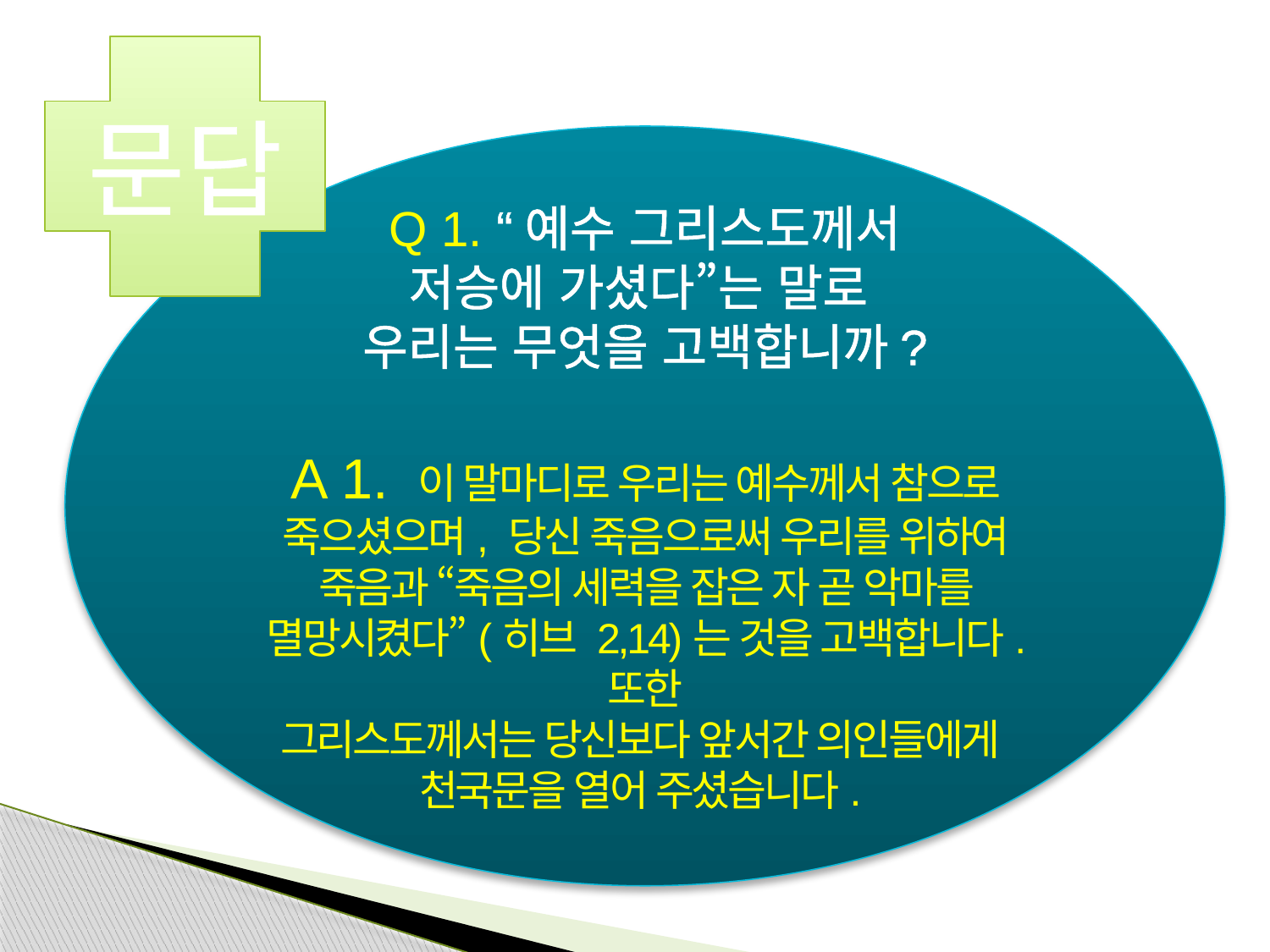

문답
 Q 1. “예수 그리스도께서
저승에 가셨다”는 말로
우리는 무엇을 고백합니까?

A 1. 이 말마디로 우리는 예수께서 참으로 죽으셨으며, 당신 죽음으로써 우리를 위하여 죽음과 “죽음의 세력을 잡은 자 곧 악마를 멸망시켰다”(히브 2,14)는 것을 고백합니다. 또한
그리스도께서는 당신보다 앞서간 의인들에게
천국문을 열어 주셨습니다.